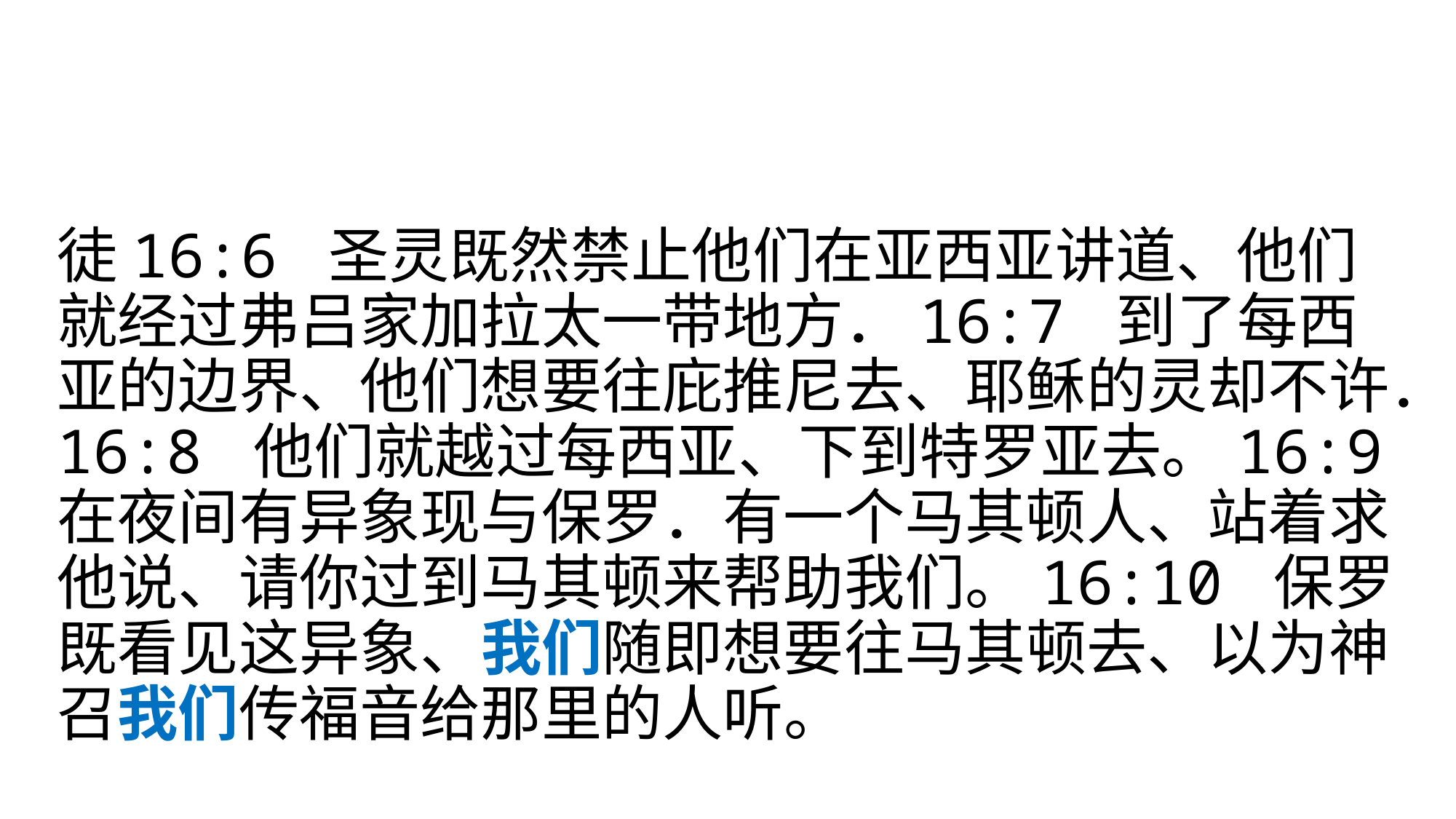

#
徒16:6 圣灵既然禁止他们在亚西亚讲道、他们就经过弗吕家加拉太一带地方．16:7 到了每西亚的边界、他们想要往庇推尼去、耶稣的灵却不许．16:8 他们就越过每西亚、下到特罗亚去。16:9 在夜间有异象现与保罗．有一个马其顿人、站着求他说、请你过到马其顿来帮助我们。16:10 保罗既看见这异象、我们随即想要往马其顿去、以为神召我们传福音给那里的人听。